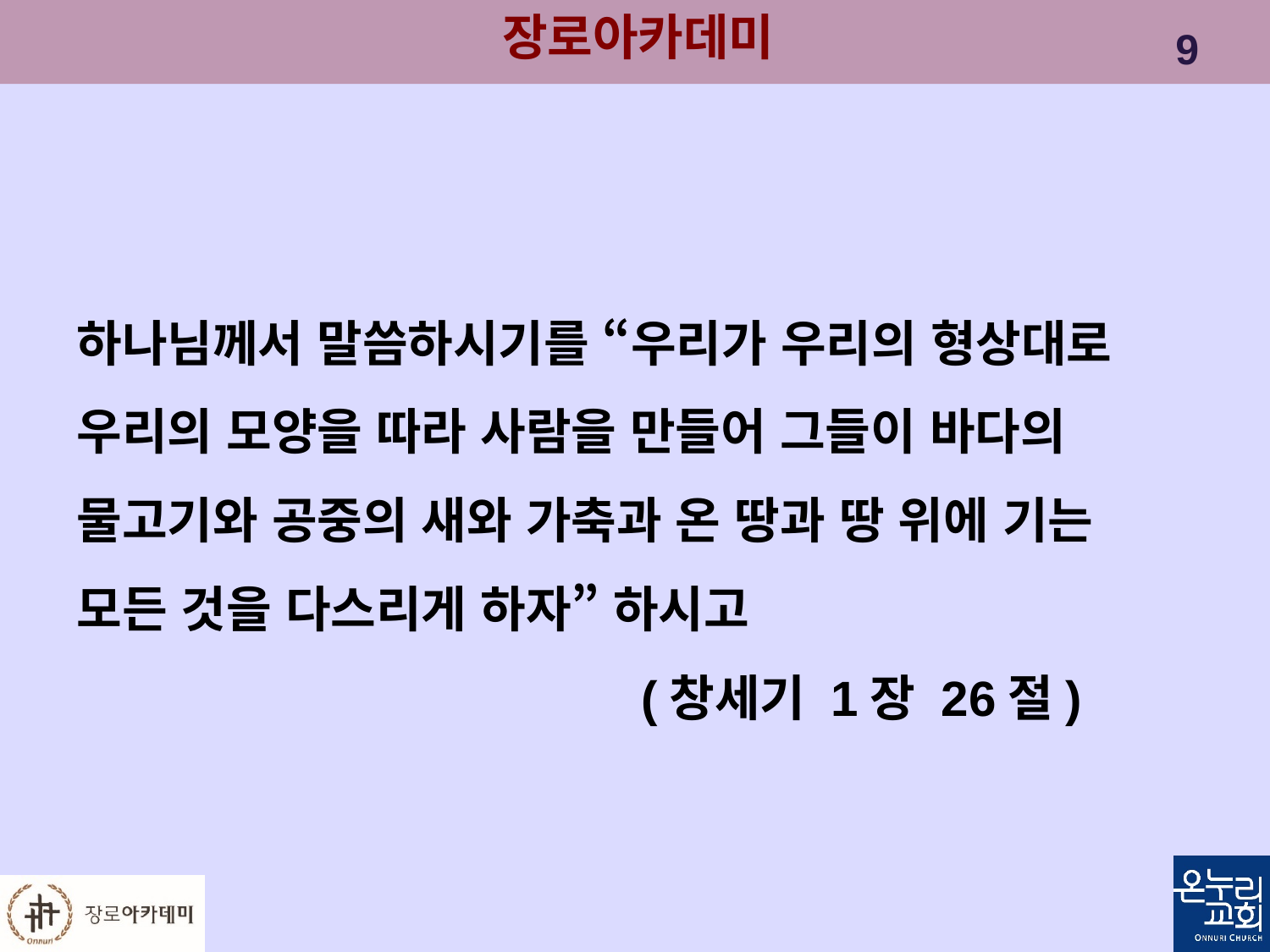

하나님께서 말씀하시기를 “우리가 우리의 형상대로 우리의 모양을 따라 사람을 만들어 그들이 바다의 물고기와 공중의 새와 가축과 온 땅과 땅 위에 기는 모든 것을 다스리게 하자” 하시고
                                         (창세기 1장 26절)